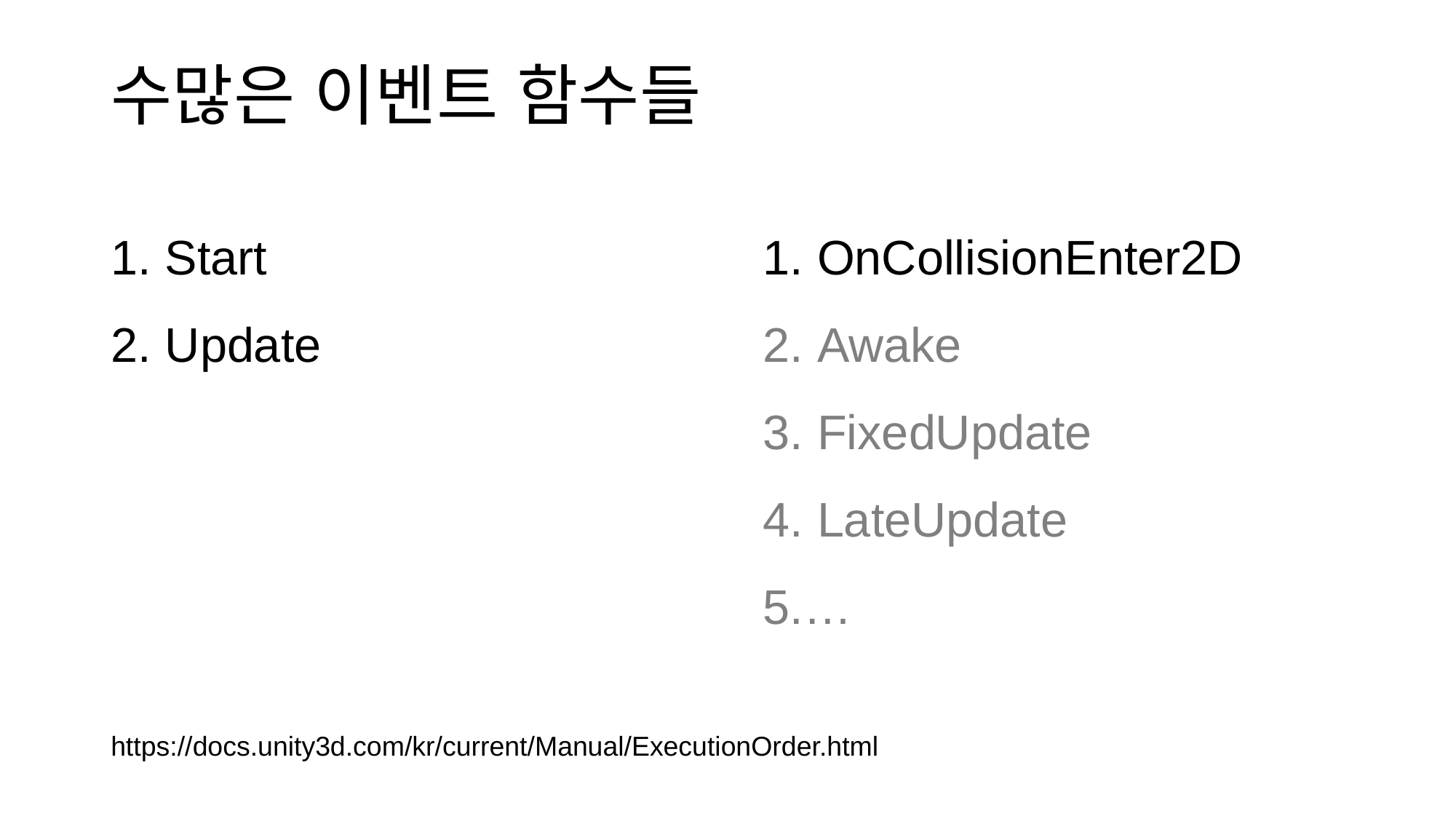

# 수많은 이벤트 함수들
 Start
 Update
 OnCollisionEnter2D
 Awake
 FixedUpdate
 LateUpdate
…
https://docs.unity3d.com/kr/current/Manual/ExecutionOrder.html